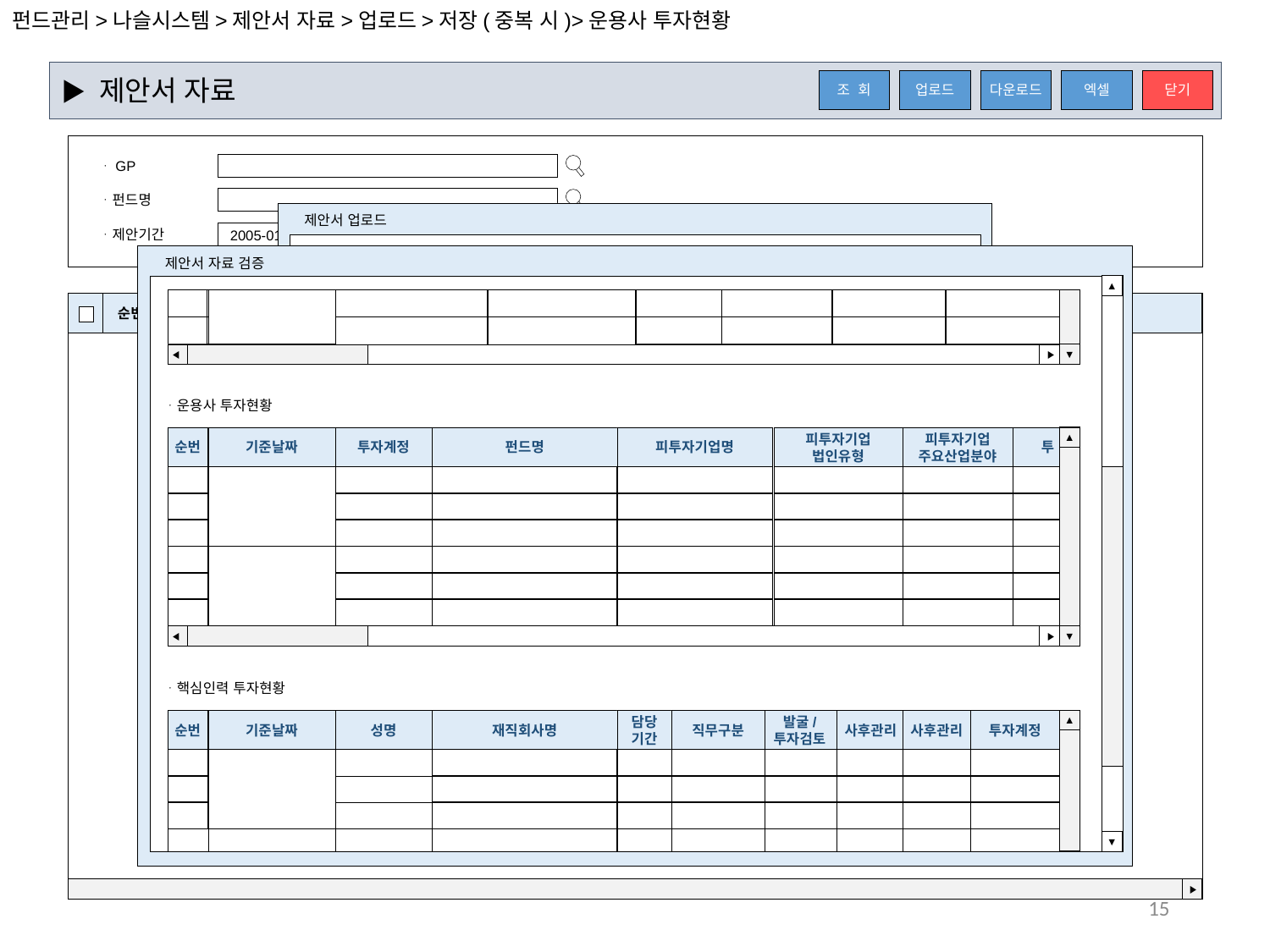

펀드관리>나슬시스템>제안서 자료>업로드>저장(중복 시)>운용사 투자현황
▶ 제안서 자료
엑셀
닫기
조  회
업로드
다운로드

ᆞGP

ᆞ펀드명

제안서 업로드
ᆞ제안기간
2005-01
2017-03

▶ 제안서 업로드
제안서 자료 검증
저 장
닫 기
▲

순번
파일명

▼
◀
▶

ᆞ운용사 투자현황
▲
순번
기준날짜
투자계정
펀드명
피투자기업명
피투자기업
법인유형
피투자기업
주요산업분야
투

▼
◀
▶

ᆞ핵심인력 투자현황
▲
순번
기준날짜
성명
재직회사명
담당기간
직무구분
발굴/
투자검토
사후관리
사후관리
투자계정

▼

▶
15